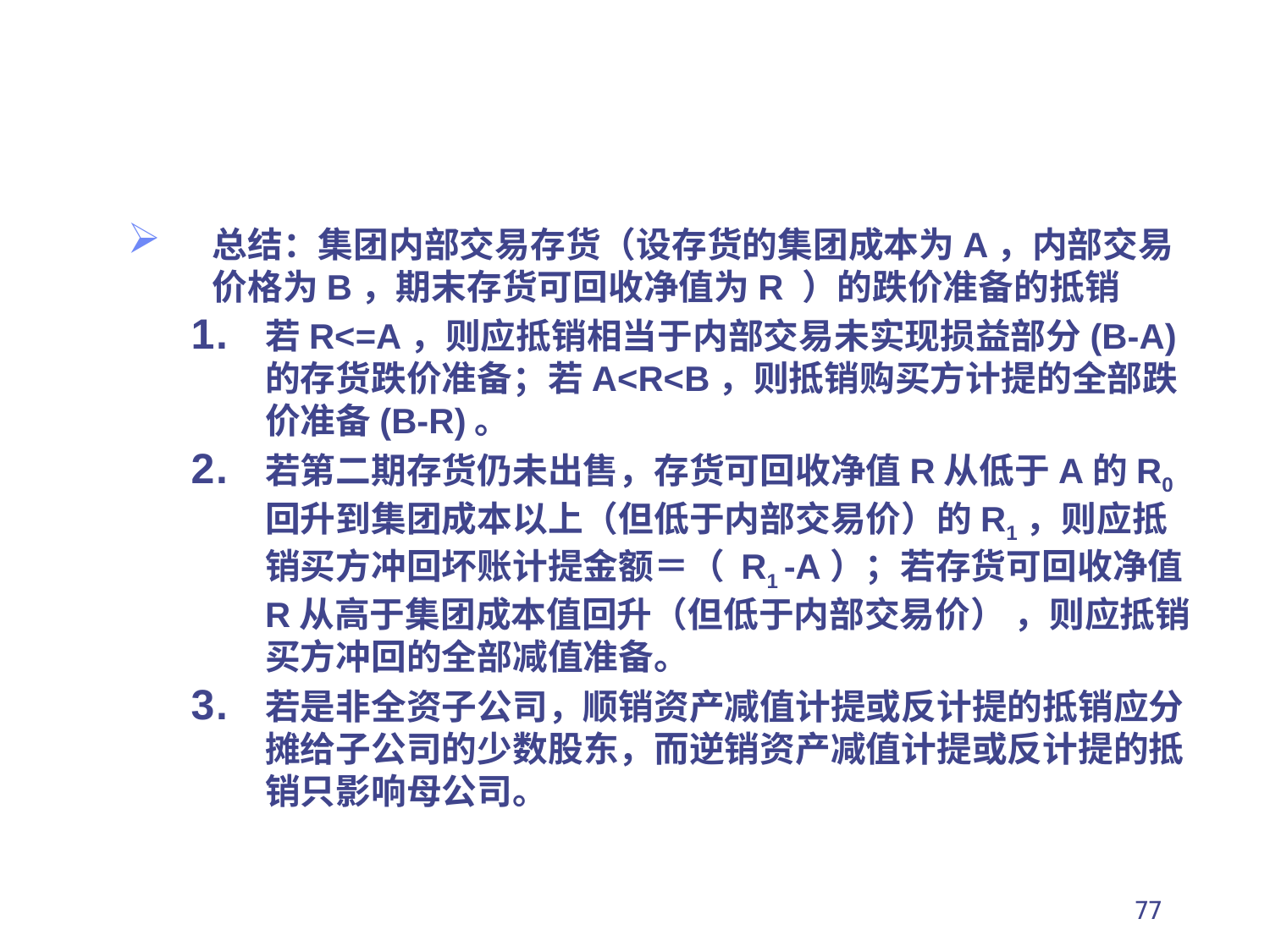

总结：集团内部交易存货（设存货的集团成本为A，内部交易价格为B，期末存货可回收净值为R ）的跌价准备的抵销
若R<=A，则应抵销相当于内部交易未实现损益部分(B-A)的存货跌价准备；若A<R<B，则抵销购买方计提的全部跌价准备(B-R)。
若第二期存货仍未出售，存货可回收净值R从低于A的R0回升到集团成本以上（但低于内部交易价）的R1，则应抵销买方冲回坏账计提金额＝（ R1 -A）；若存货可回收净值R从高于集团成本值回升（但低于内部交易价） ，则应抵销买方冲回的全部减值准备。
若是非全资子公司，顺销资产减值计提或反计提的抵销应分摊给子公司的少数股东，而逆销资产减值计提或反计提的抵销只影响母公司。
77